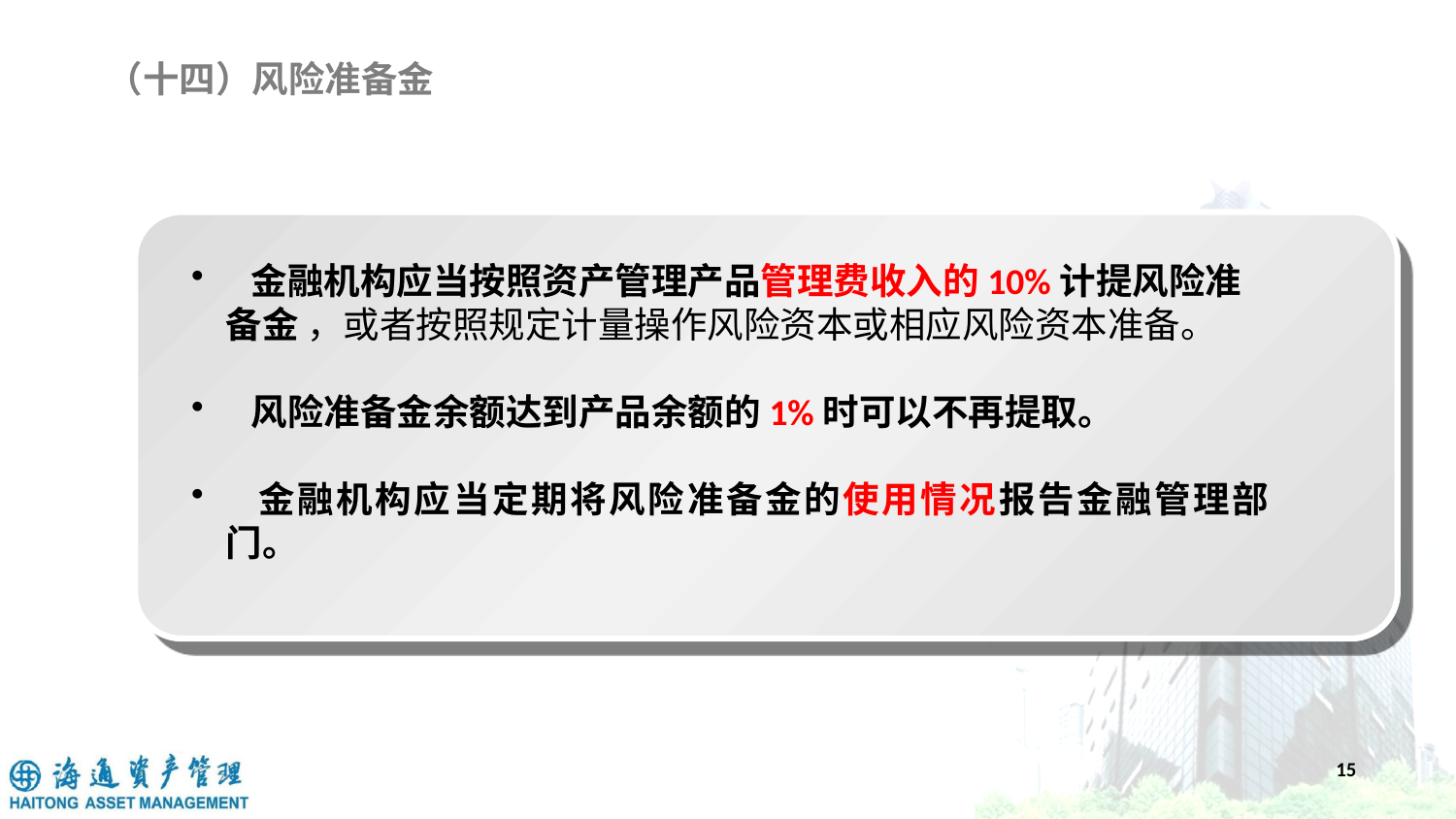

（十四）风险准备金

  金融机构应当按照资产管理产品管理费收入的10%计提风险准备金 ，或者按照规定计量操作风险资本或相应风险资本准备。

  风险准备金余额达到产品余额的1%时可以不再提取。

  金融机构应当定期将风险准备金的使用情况报告金融管理部门。
15